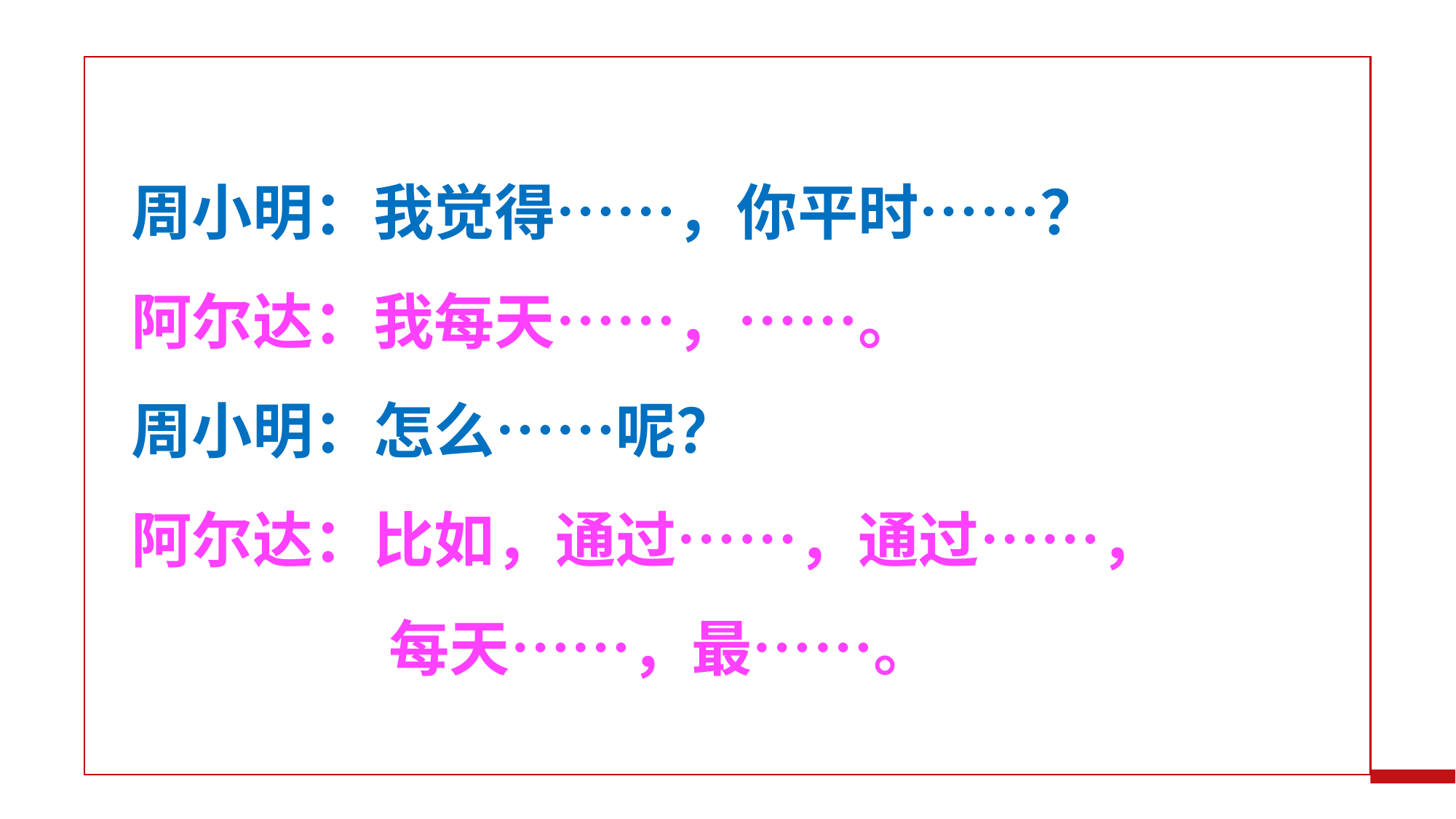

周小明：我觉得……，你平时……？
阿尔达：我每天……，……。
周小明：怎么……呢？
阿尔达：比如，通过……，通过……，
        每天……，最……。